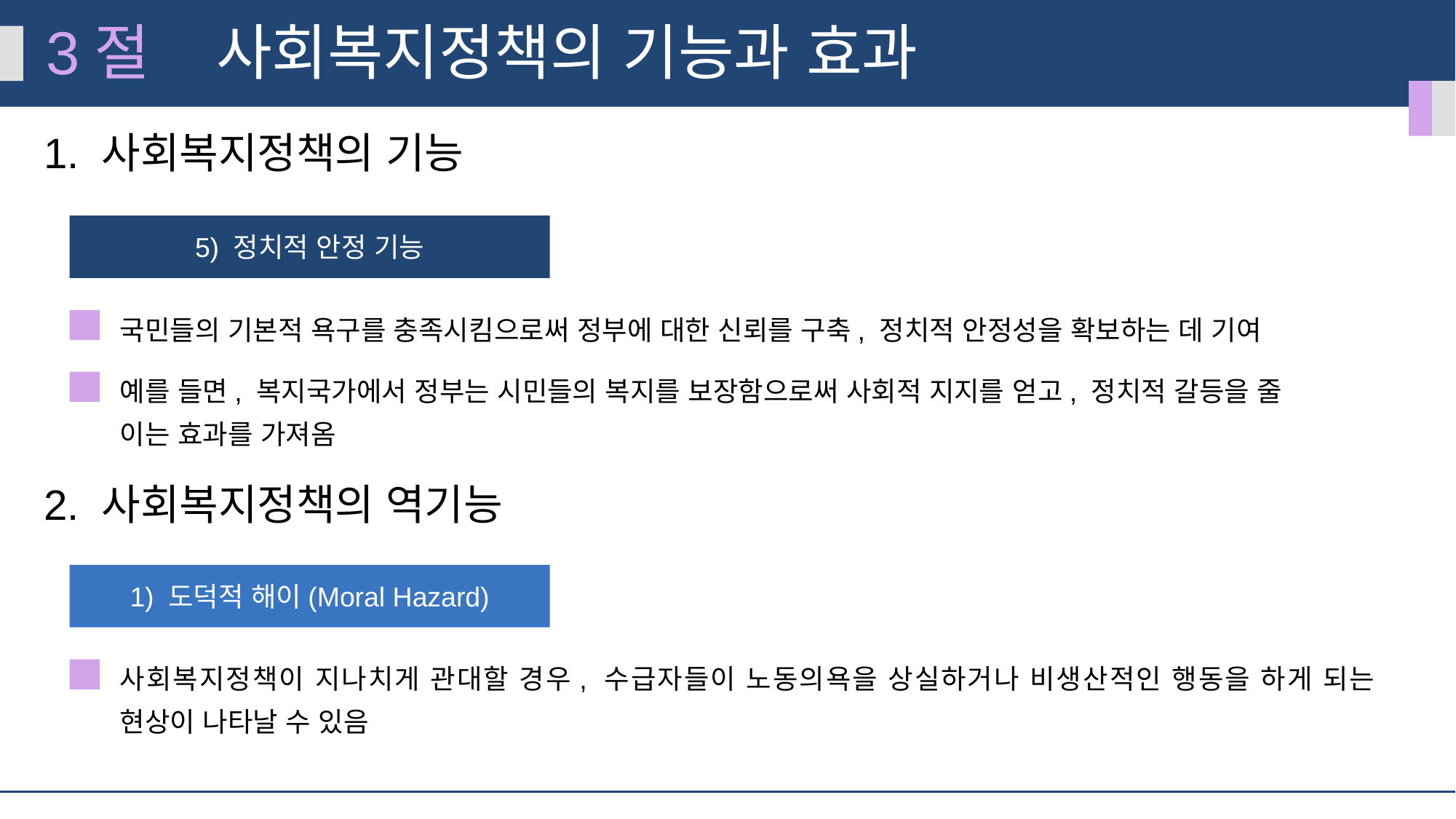

3절
사회복지정책의 기능과 효과
1. 사회복지정책의 기능
5) 정치적 안정 기능
국민들의 기본적 욕구를 충족시킴으로써 정부에 대한 신뢰를 구축, 정치적 안정성을 확보하는 데 기여

예를 들면, 복지국가에서 정부는 시민들의 복지를 보장함으로써 사회적 지지를 얻고, 정치적 갈등을 줄
이는 효과를 가져옴

2. 사회복지정책의 역기능
1) 도덕적 해이(Moral Hazard)
사회복지정책이 지나치게 관대할 경우, 수급자들이 노동의욕을 상실하거나 비생산적인 행동을 하게 되는 현상이 나타날 수 있음